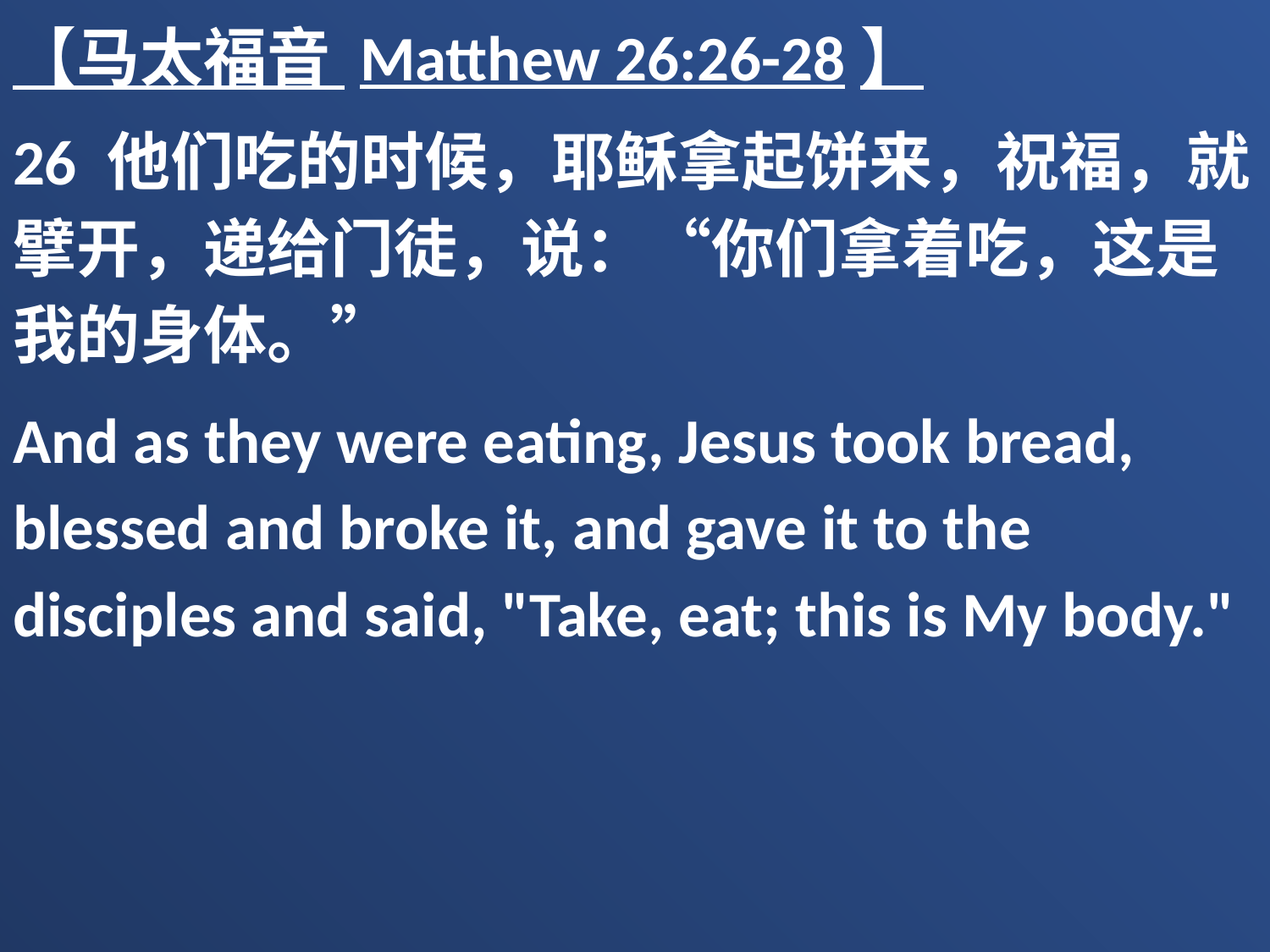

【马太福音 Matthew 26:26-28】
26 他们吃的时候，耶稣拿起饼来，祝福，就擘开，递给门徒，说：“你们拿着吃，这是我的身体。”
And as they were eating, Jesus took bread, blessed and broke it, and gave it to the disciples and said, "Take, eat; this is My body."